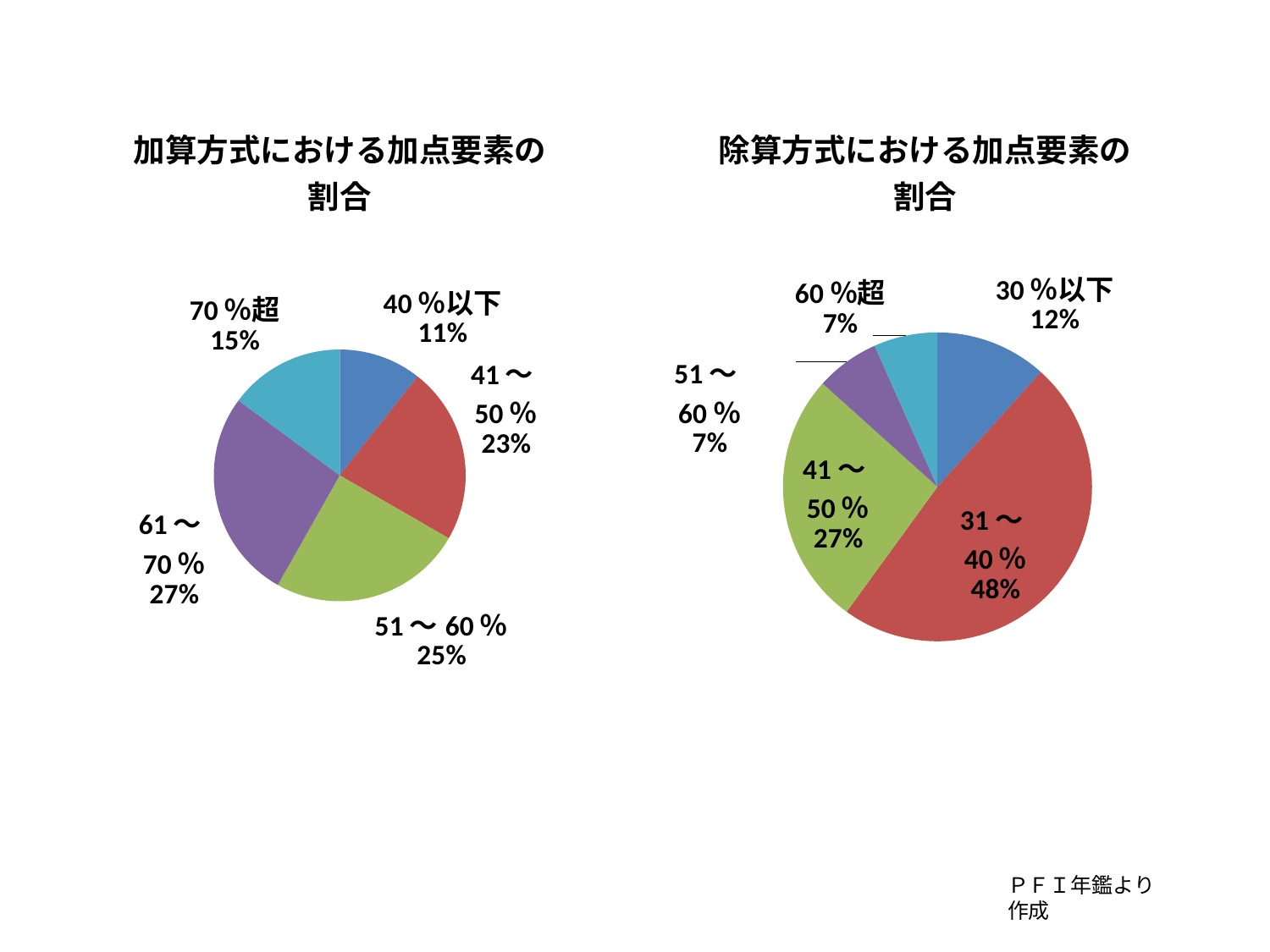

### Chart: 加算方式における加点要素の割合

| Category |  |
|---|---|
| 40％以下 | 35.0 |
| 41～50％ | 75.0 |
| 51～60％ | 82.0 |
| 61～70％ | 89.0 |
| 70％超 | 49.0 |

### Chart: 除算方式における加点要素の割合

| Category |  |
|---|---|
| 30％以下 | 7.0 |
| 31～40％ | 29.0 |
| 41～50％ | 16.0 |
| 51～60％ | 4.0 |
| 60％超 | 4.0 |
ＰＦＩ年鑑より作成